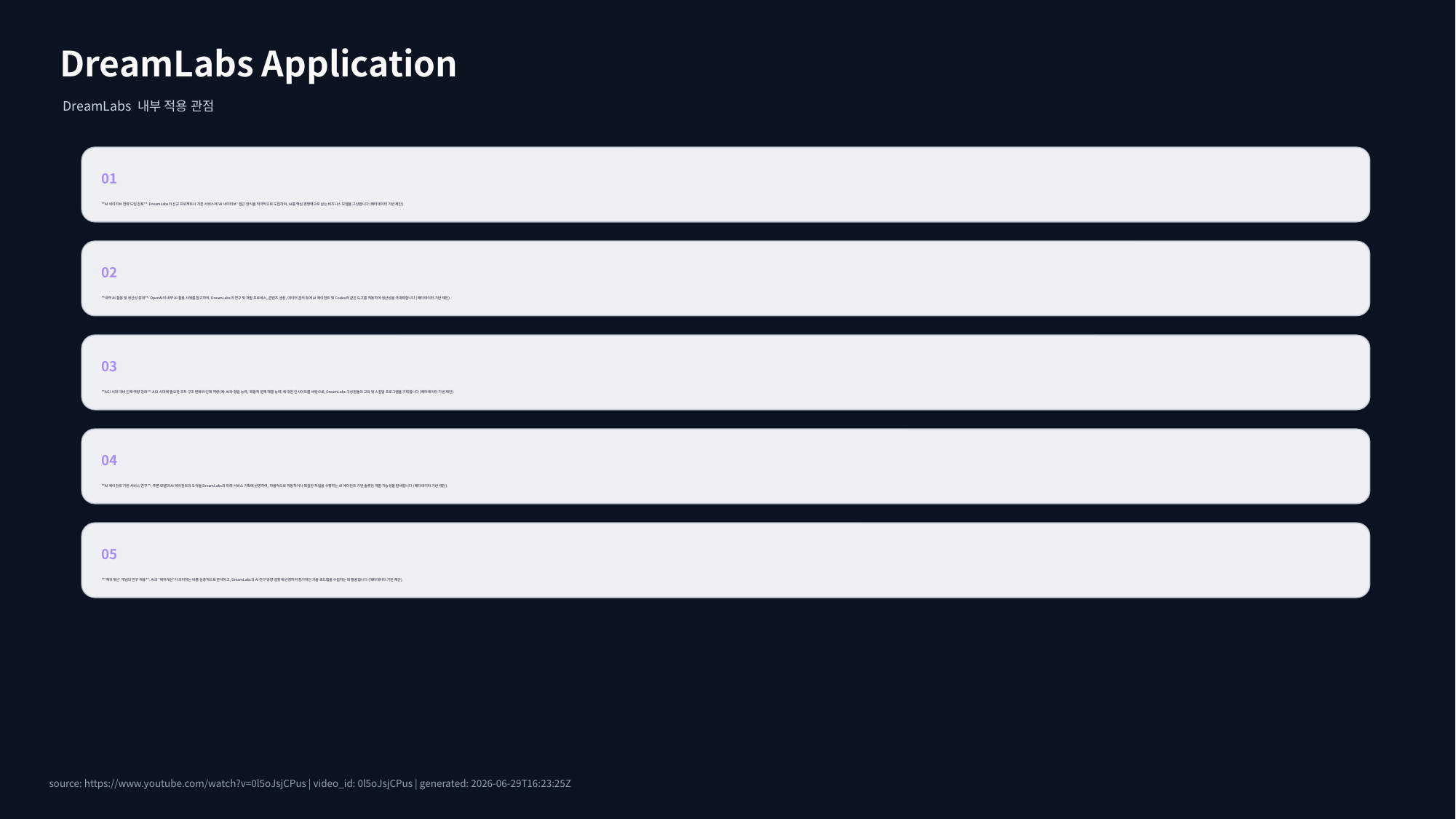

DreamLabs Application
DreamLabs 내부 적용 관점

01
**AI 네이티브 전략 도입 검토**: DreamLabs의 신규 프로젝트나 기존 서비스에 'AI 네이티브' 접근 방식을 적극적으로 도입하여, AI를 핵심 경쟁력으로 삼는 비즈니스 모델을 구상합니다 (메타데이터 기반 제안).

02
**내부 AI 활용 및 생산성 증대**: OpenAI의 내부 AI 활용 사례를 참고하여, DreamLabs의 연구 및 개발 프로세스, 콘텐츠 생성, 데이터 분석 등에 AI 에이전트 및 Codex와 같은 도구를 적용하여 생산성을 극대화합니다 (메타데이터 기반 제안).

03
**AGI 시대 대비 인재 역량 강화**: AGI 시대에 필요한 조직 구조 변화와 인재 역량(예: AI와 협업 능력, 복합적 문제 해결 능력)에 대한 인사이트를 바탕으로, DreamLabs 구성원들의 교육 및 스킬업 프로그램을 기획합니다 (메타데이터 기반 제안).

04
**AI 에이전트 기반 서비스 연구**: 추론 모델과 AI 에이전트의 도약을 DreamLabs의 미래 서비스 기획에 반영하여, 자율적으로 작동하거나 복잡한 작업을 수행하는 AI 에이전트 기반 솔루션 개발 가능성을 탐색합니다 (메타데이터 기반 제안).

05
**'재귀개선' 개념의 연구 적용**: AI의 '재귀개선'이 의미하는 바를 심층적으로 분석하고, DreamLabs의 AI 연구 방향 설정에 반영하여 장기적인 기술 로드맵을 수립하는 데 활용합니다 (메타데이터 기반 제안).
source: https://www.youtube.com/watch?v=0l5oJsjCPus | video_id: 0l5oJsjCPus | generated: 2026-06-29T16:23:25Z